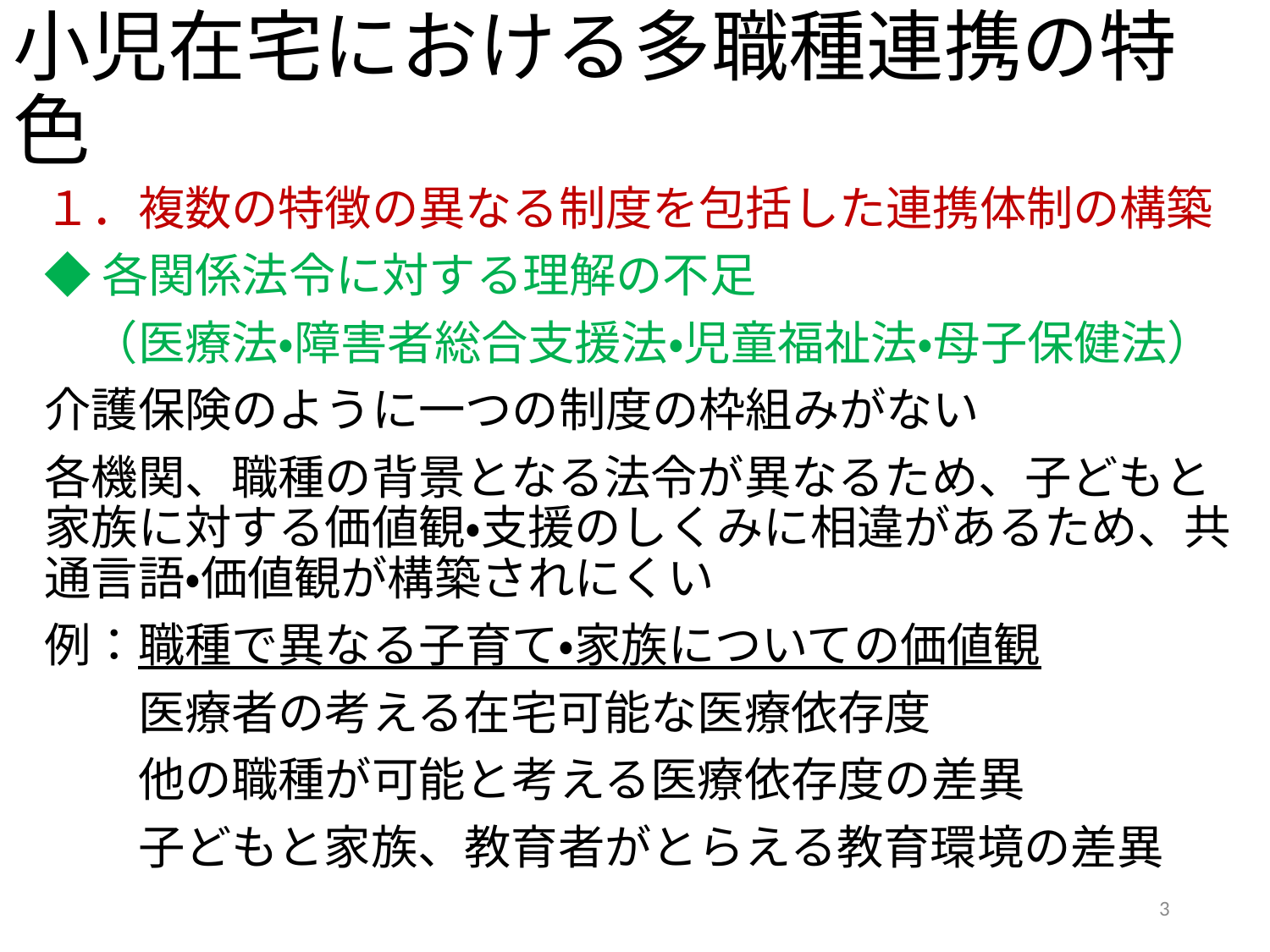

# 小児在宅における多職種連携の特色
１．複数の特徴の異なる制度を包括した連携体制の構築
◆各関係法令に対する理解の不足
　（医療法・障害者総合支援法・児童福祉法・母子保健法）
介護保険のように一つの制度の枠組みがない
各機関、職種の背景となる法令が異なるため、子どもと家族に対する価値観・支援のしくみに相違があるため、共通言語・価値観が構築されにくい
例：職種で異なる子育て・家族についての価値観
　　医療者の考える在宅可能な医療依存度
　　他の職種が可能と考える医療依存度の差異
　　子どもと家族、教育者がとらえる教育環境の差異

3